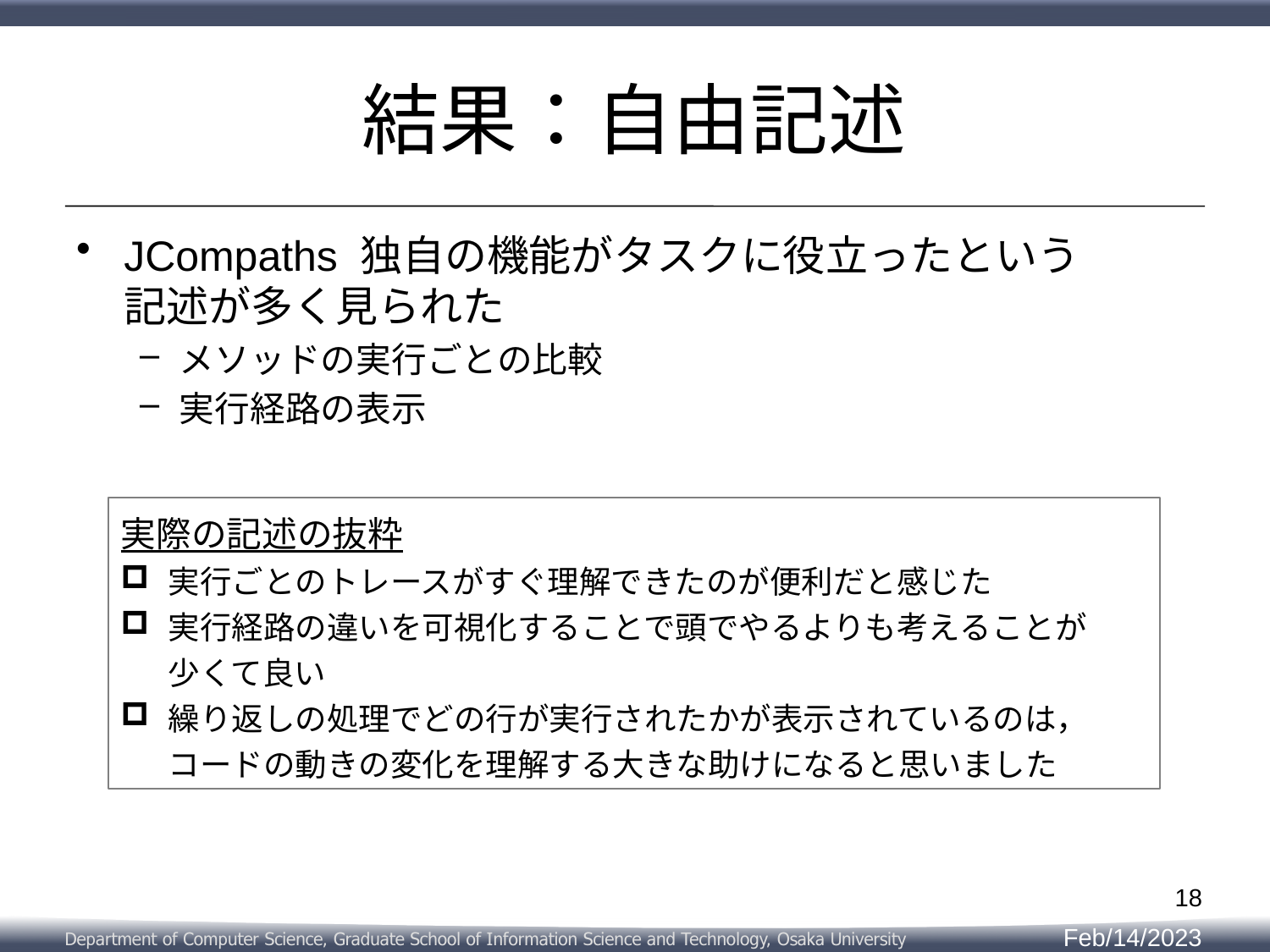

# 結果：自由記述
JCompaths 独自の機能がタスクに役立ったという
記述が多く見られた
メソッドの実行ごとの比較
実行経路の表示

実際の記述の抜粋
実行ごとのトレースがすぐ理解できたのが便利だと感じた
実行経路の違いを可視化することで頭でやるよりも考えることが
少くて良い
繰り返しの処理でどの行が実行されたかが表示されているのは，
コードの動きの変化を理解する大きな助けになると思いました
18
Feb/14/2023